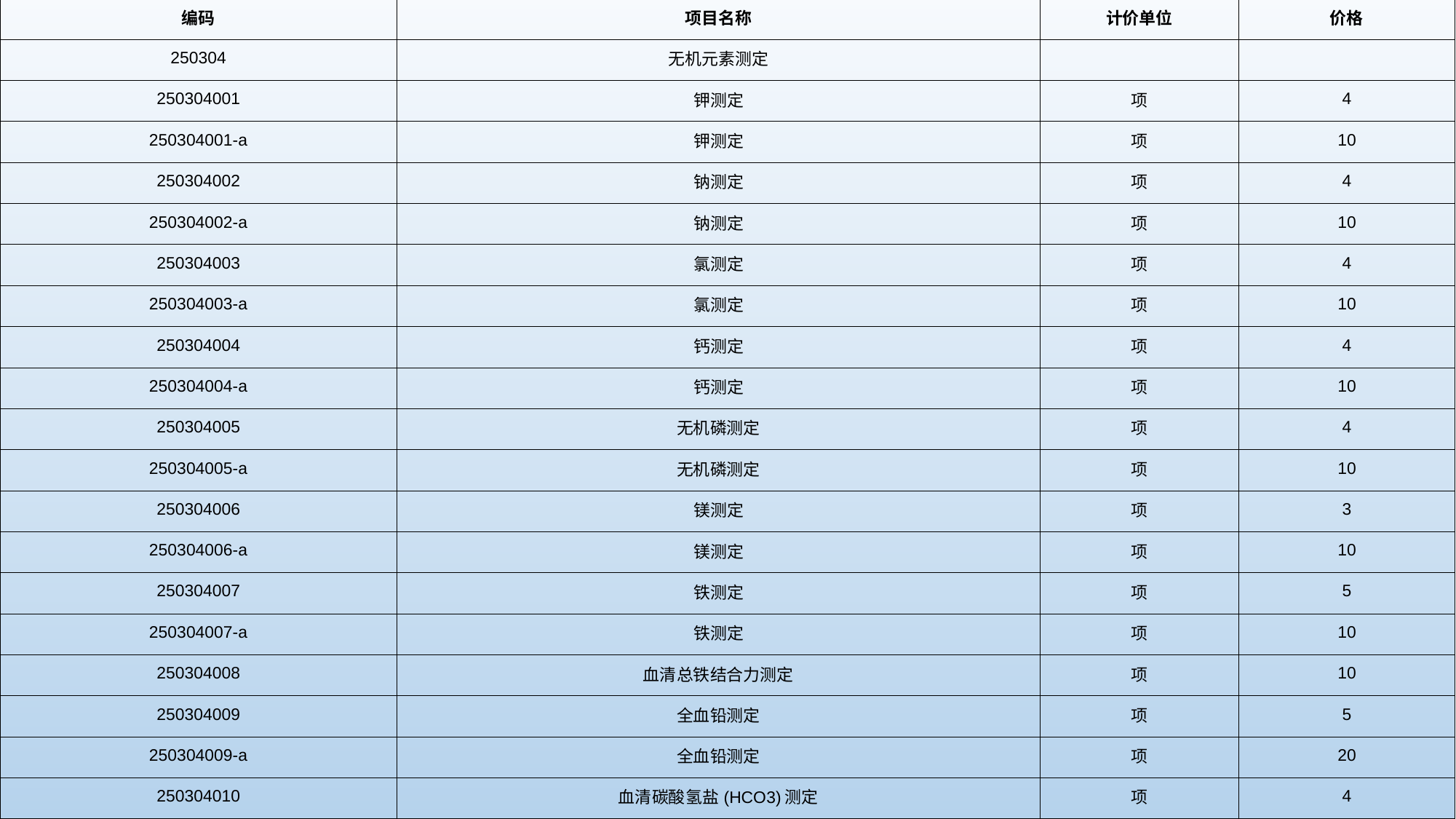

| 编码 | 项目名称 | 计价单位 | 价格 |
| --- | --- | --- | --- |
| 250304 | 无机元素测定 |  |  |
| 250304001 | 钾测定 | 项 | 4 |
| 250304001-a | 钾测定 | 项 | 10 |
| 250304002 | 钠测定 | 项 | 4 |
| 250304002-a | 钠测定 | 项 | 10 |
| 250304003 | 氯测定 | 项 | 4 |
| 250304003-a | 氯测定 | 项 | 10 |
| 250304004 | 钙测定 | 项 | 4 |
| 250304004-a | 钙测定 | 项 | 10 |
| 250304005 | 无机磷测定 | 项 | 4 |
| 250304005-a | 无机磷测定 | 项 | 10 |
| 250304006 | 镁测定 | 项 | 3 |
| 250304006-a | 镁测定 | 项 | 10 |
| 250304007 | 铁测定 | 项 | 5 |
| 250304007-a | 铁测定 | 项 | 10 |
| 250304008 | 血清总铁结合力测定 | 项 | 10 |
| 250304009 | 全血铅测定 | 项 | 5 |
| 250304009-a | 全血铅测定 | 项 | 20 |
| 250304010 | 血清碳酸氢盐(HCO3)测定 | 项 | 4 |